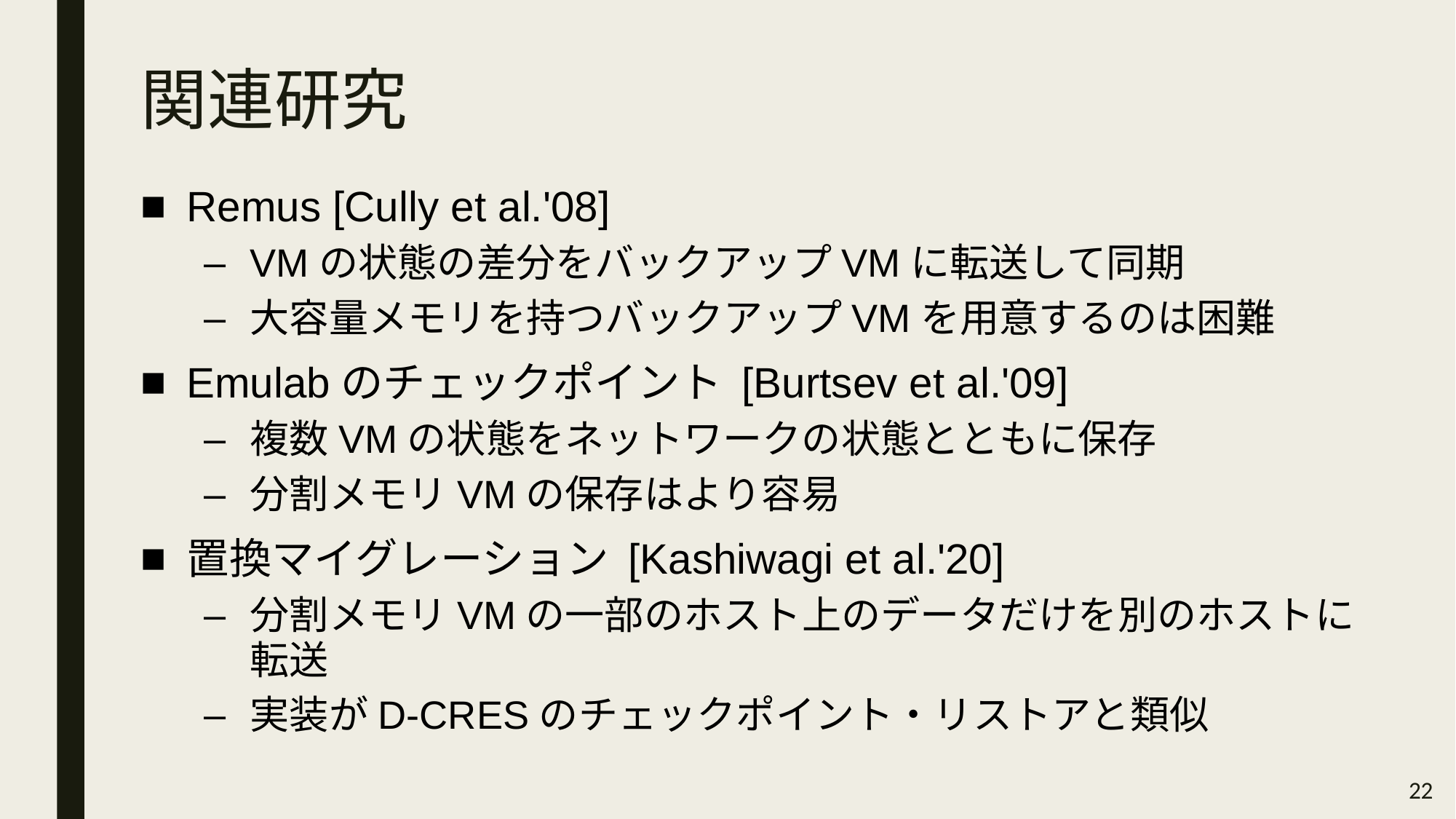

# 関連研究
Remus [Cully et al.'08]
VMの状態の差分をバックアップVMに転送して同期
大容量メモリを持つバックアップVMを用意するのは困難
Emulabのチェックポイント [Burtsev et al.'09]
複数VMの状態をネットワークの状態とともに保存
分割メモリVMの保存はより容易
置換マイグレーション [Kashiwagi et al.'20]
分割メモリVMの一部のホスト上のデータだけを別のホストに転送
実装がD-CRESのチェックポイント・リストアと類似

22